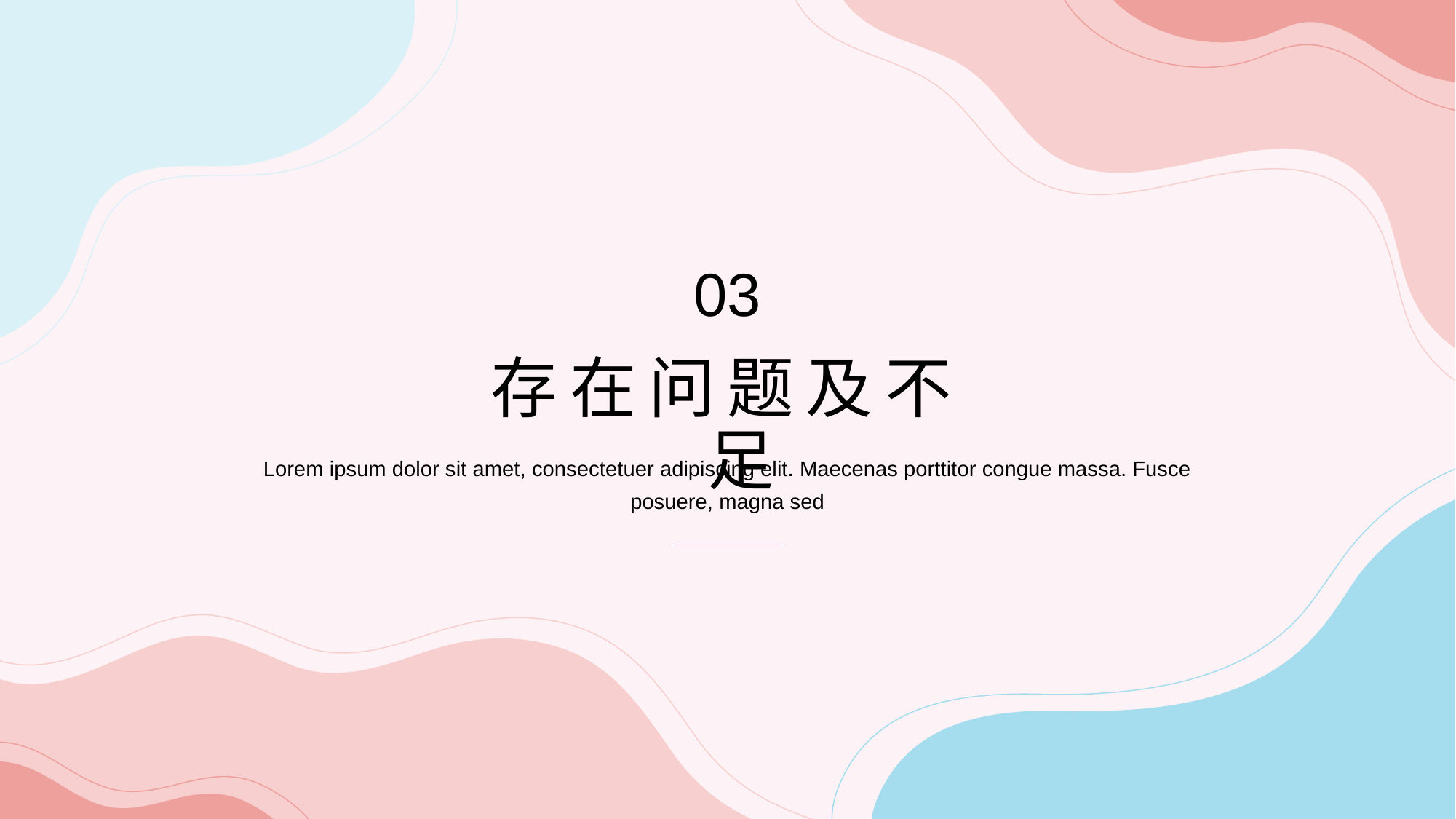

03
存在问题及不足
Lorem ipsum dolor sit amet, consectetuer adipiscing elit. Maecenas porttitor congue massa. Fusce posuere, magna sed